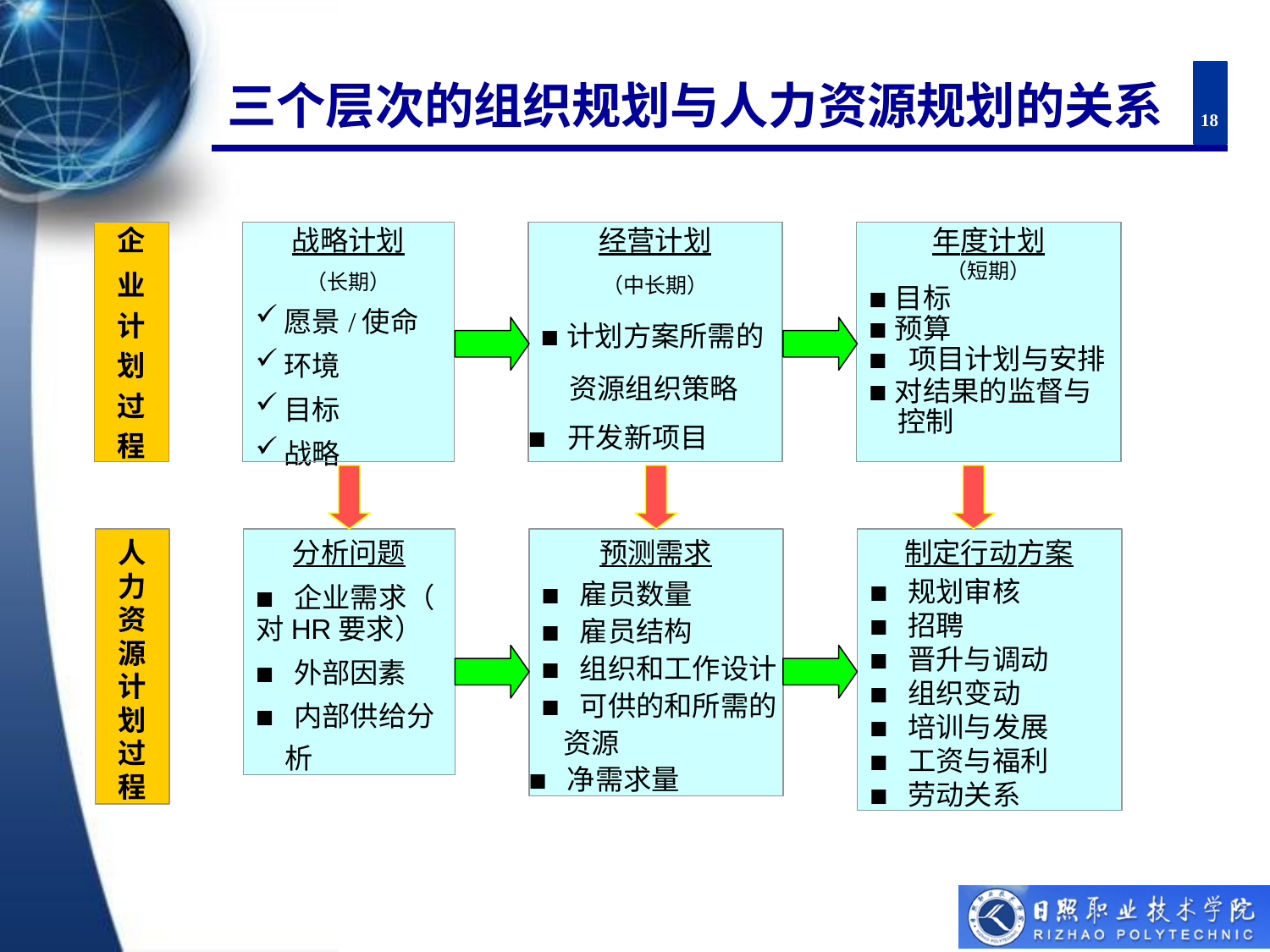

# 三个层次的组织规划与人力资源规划的关系
18
| 企 |  | 战略计划 |  | 经营计划 |  | 年度计划 |
| --- | --- | --- | --- | --- | --- | --- |
| 业 计 划 过 程 |  | （长期） 愿景/使命 环境 目标 战略 |  | （中长期） ◼计划方案所需的 资源组织策略 ◼开发新项目 |  | （短期） ◼目标 ◼预算 ◼项目计划与安排 ◼对结果的监督与 控制 |

人 力 资 源 计 划 过 程
分析问题
◼企业需求（
对HR要求）
◼外部因素
◼内部供给分 析
预测需求
◼雇员数量
◼雇员结构
◼组织和工作设计
◼可供的和所需的 资源
◼净需求量
制定行动方案
◼规划审核
◼招聘
◼晋升与调动
◼组织变动
◼培训与发展
◼工资与福利
◼劳动关系